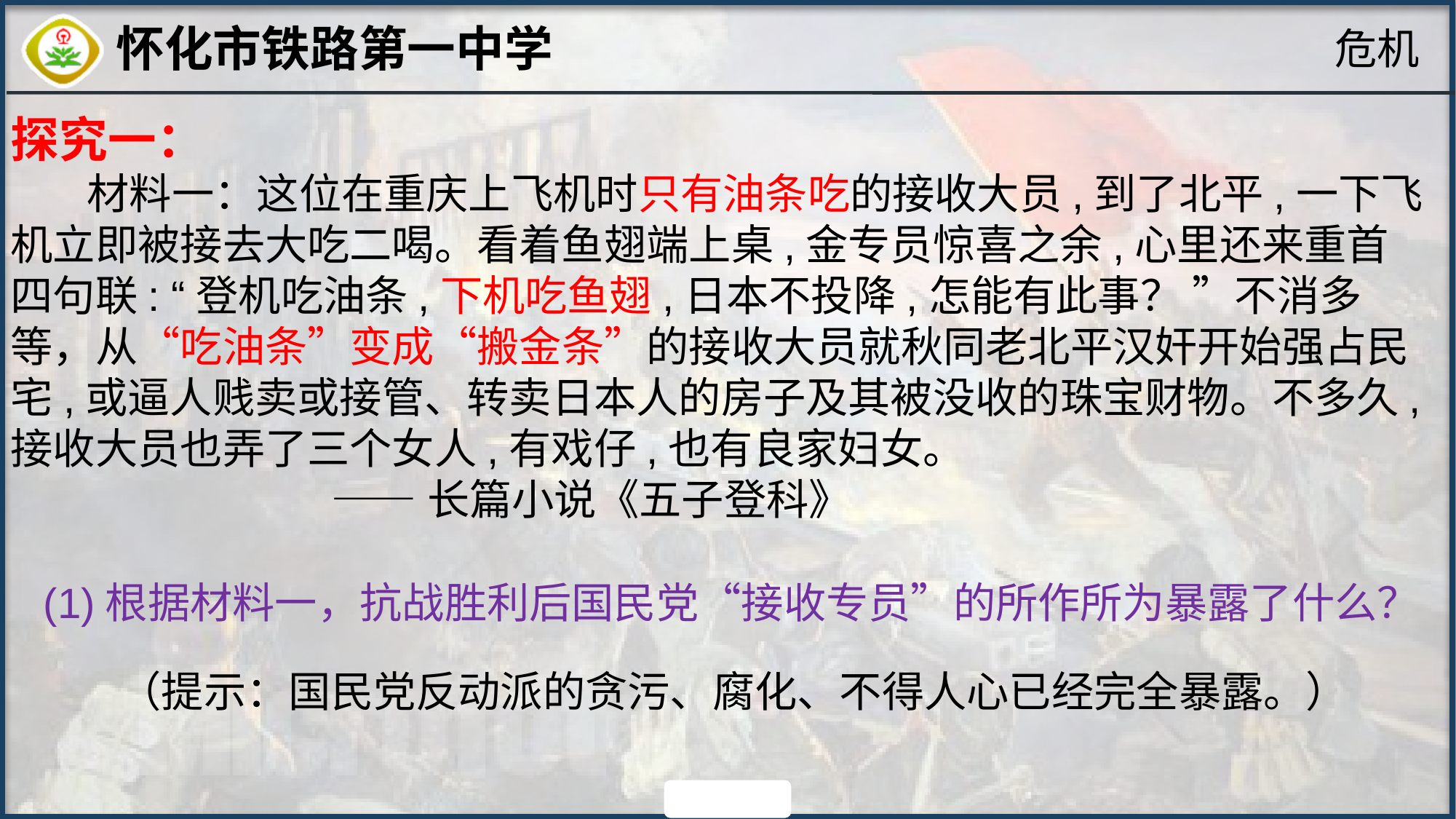

危机

探究一：
       材料一：这位在重庆上飞机时只有油条吃的接收大员,到了北平,一下飞机立即被接去大吃二喝。看着鱼翅端上桌,金专员惊喜之余,心里还来重首四句联: “登机吃油条,下机吃鱼翅,日本不投降,怎能有此事？ ”不消多等，从“吃油条”变成“搬金条”的接收大员就秋同老北平汉奸开始强占民宅,或逼人贱卖或接管、转卖日本人的房子及其被没收的珠宝财物。不多久,接收大员也弄了三个女人,有戏仔,也有良家妇女。
                                  ——长篇小说《五子登科》

(1)根据材料一，抗战胜利后国民党“接收专员”的所作所为暴露了什么？

（提示：国民党反动派的贪污、腐化、不得人心已经完全暴露。）